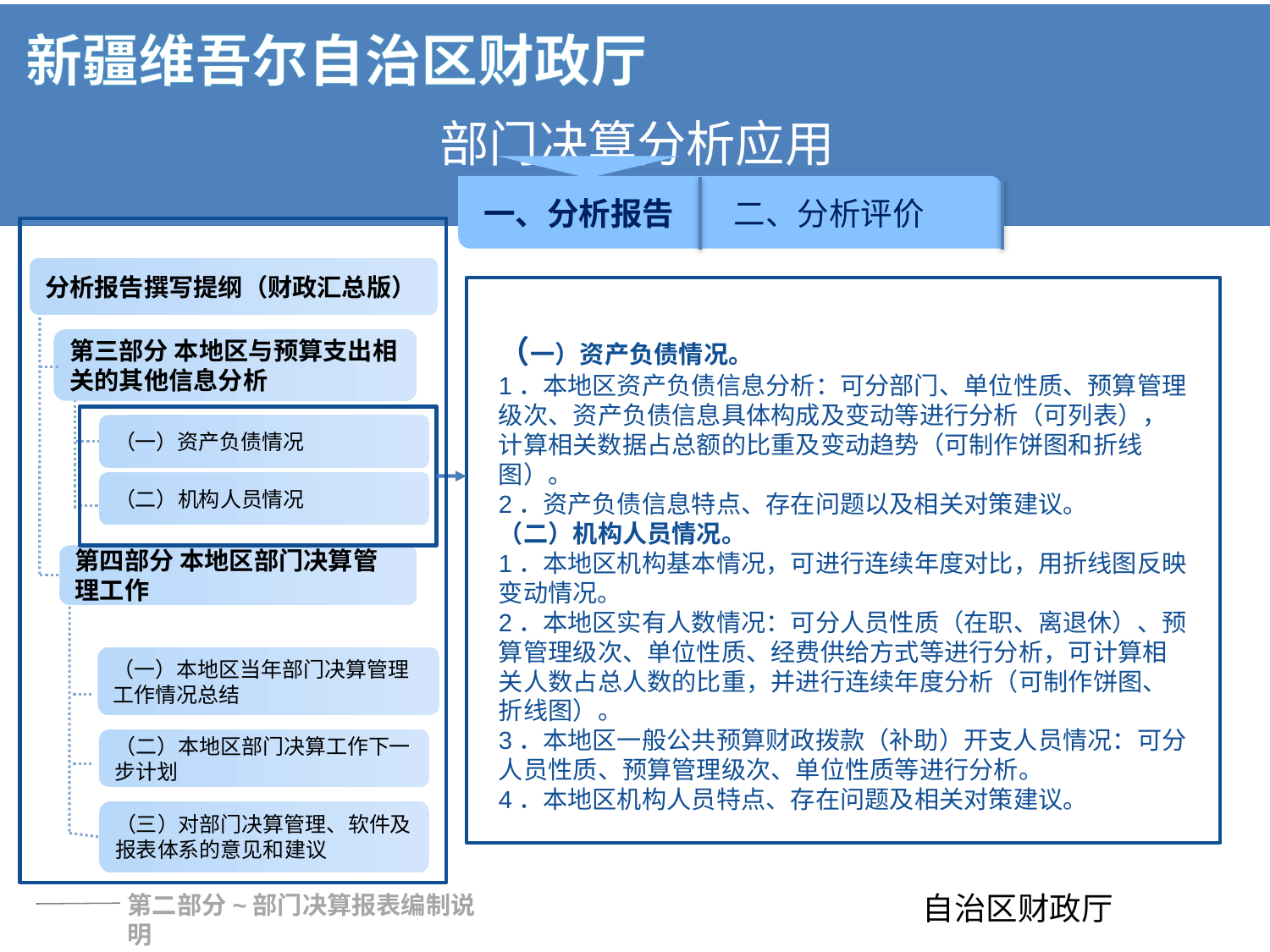

一、分析报告
二、分析评价

分析报告撰写提纲（财政汇总版）
第三部分 本地区与预算支出相关的其他信息分析
（一）资产负债情况
（二）机构人员情况
第四部分 本地区部门决算管理工作
（一）本地区当年部门决算管理工作情况总结
（二）本地区部门决算工作下一步计划
（三）对部门决算管理、软件及报表体系的意见和建议

（一）资产负债情况。
1．本地区资产负债信息分析：可分部门、单位性质、预算管理级次、资产负债信息具体构成及变动等进行分析（可列表），计算相关数据占总额的比重及变动趋势（可制作饼图和折线图）。
2．资产负债信息特点、存在问题以及相关对策建议。
（二）机构人员情况。
1．本地区机构基本情况，可进行连续年度对比，用折线图反映变动情况。
2．本地区实有人数情况：可分人员性质（在职、离退休）、预算管理级次、单位性质、经费供给方式等进行分析，可计算相关人数占总人数的比重，并进行连续年度分析（可制作饼图、折线图）。
3．本地区一般公共预算财政拨款（补助）开支人员情况：可分人员性质、预算管理级次、单位性质等进行分析。
4．本地区机构人员特点、存在问题及相关对策建议。

134